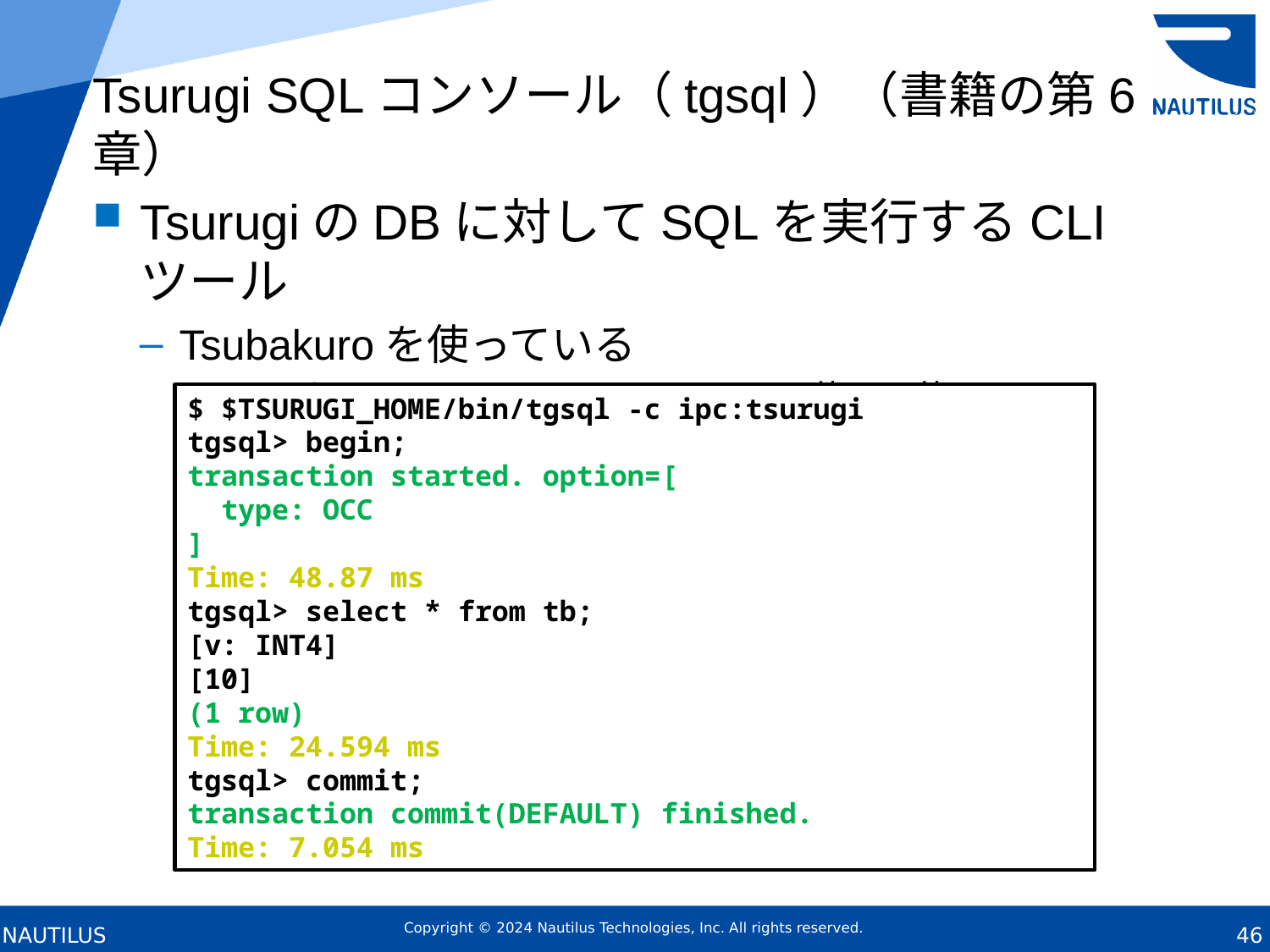

# Tsurugi SQLコンソール（tgsql）（書籍の第6章）
TsurugiのDBに対してSQLを実行するCLIツール
Tsubakuroを使っている
JavaなのでLinuxでもWindowsでも使用可能

$ $TSURUGI_HOME/bin/tgsql -c ipc:tsurugi
tgsql> begin;
transaction started. option=[
  type: OCC
]
Time: 48.87 ms
tgsql> select * from tb;
[v: INT4]
[10]
(1 row)
Time: 24.594 ms
tgsql> commit;
transaction commit(DEFAULT) finished.
Time: 7.054 ms